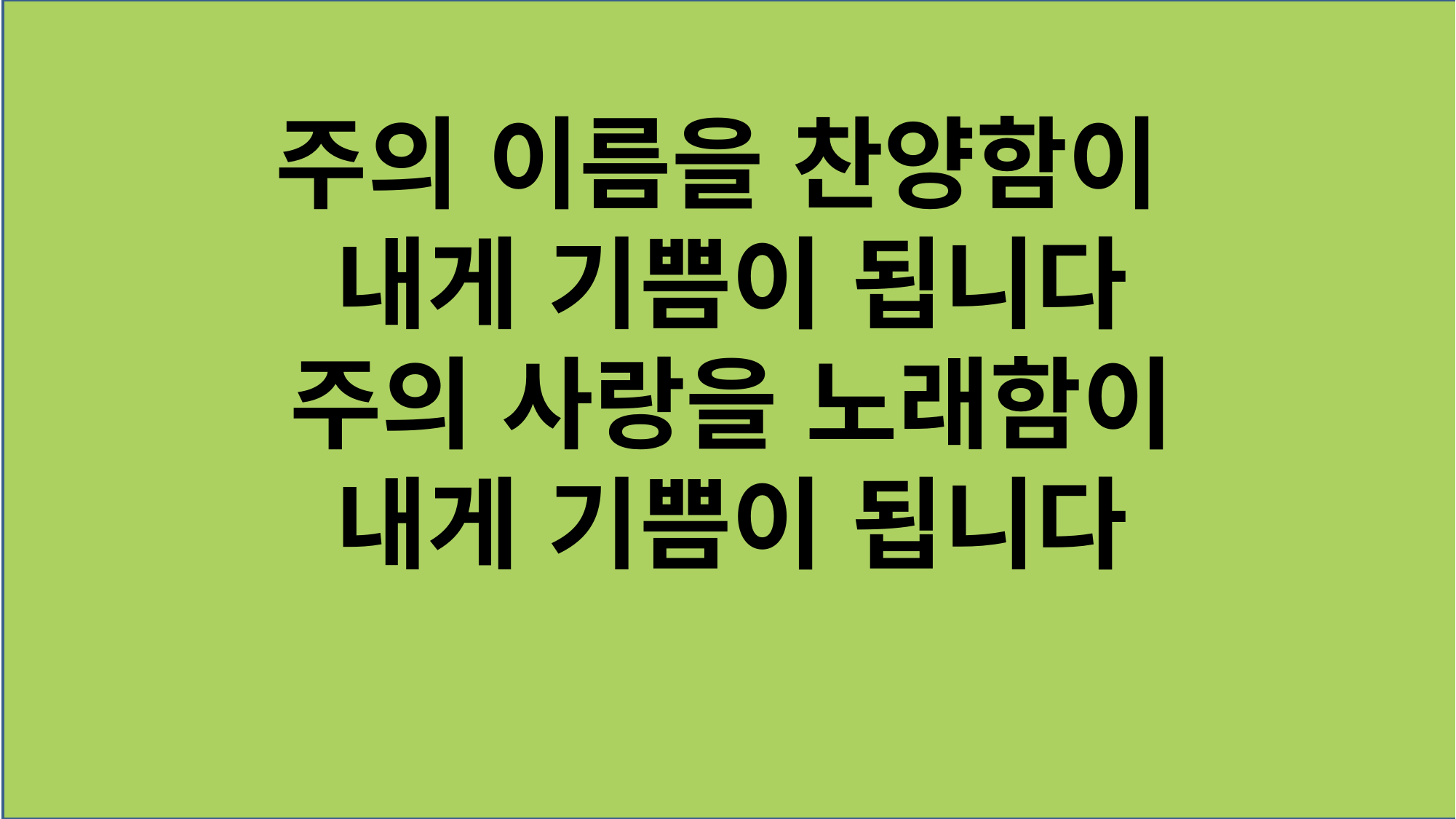

주의 이름을 찬양함이
내게 기쁨이 됩니다
주의 사랑을 노래함이
내게 기쁨이 됩니다